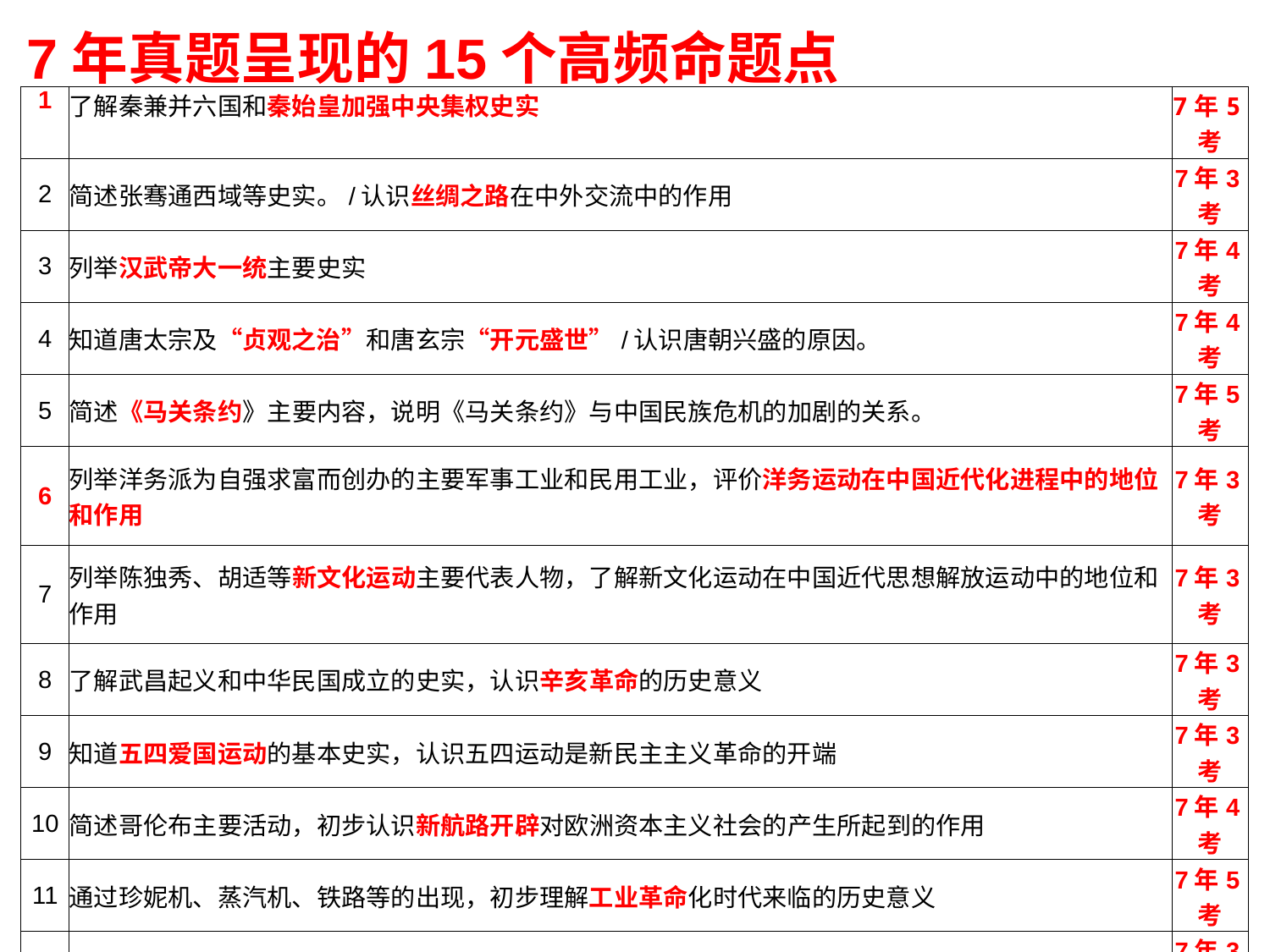

# 7年真题呈现的15个高频命题点
| 1 | 了解秦兼并六国和秦始皇加强中央集权史实 | 7年5考 |
| --- | --- | --- |
| 2 | 简述张骞通西域等史实。/认识丝绸之路在中外交流中的作用 | 7年3考 |
| 3 | 列举汉武帝大一统主要史实 | 7年4考 |
| 4 | 知道唐太宗及“贞观之治”和唐玄宗“开元盛世”/认识唐朝兴盛的原因。 | 7年4考 |
| 5 | 简述《马关条约》主要内容，说明《马关条约》与中国民族危机的加剧的关系。 | 7年5考 |
| 6 | 列举洋务派为自强求富而创办的主要军事工业和民用工业，评价洋务运动在中国近代化进程中的地位和作用 | 7年3考 |
| 7 | 列举陈独秀、胡适等新文化运动主要代表人物，了解新文化运动在中国近代思想解放运动中的地位和作用 | 7年3考 |
| 8 | 了解武昌起义和中华民国成立的史实，认识辛亥革命的历史意义 | 7年3考 |
| 9 | 知道五四爱国运动的基本史实，认识五四运动是新民主主义革命的开端 | 7年3考 |
| 10 | 简述哥伦布主要活动，初步认识新航路开辟对欧洲资本主义社会的产生所起到的作用 | 7年4考 |
| 11 | 通过珍妮机、蒸汽机、铁路等的出现，初步理解工业革命化时代来临的历史意义 | 7年5考 |
| 12 | 知道经济大危机，了解罗斯福新政，理解国家干预政策对西方经济发展的影响 | 7年3考 |
| 13 | 了解美苏“冷战”对峙局面的形成，简述杜鲁门主义等史实 | 7年3考 |
| 14 | 概述世界经济全球化加速发展的趋向，理解世界各国相互依存、相互竞争的复杂性 | 7年5考 |
| 15 | 以计算机网络技术、生物工程技术等为例，概述第三次科技革命的特点。 | 7年3考 |